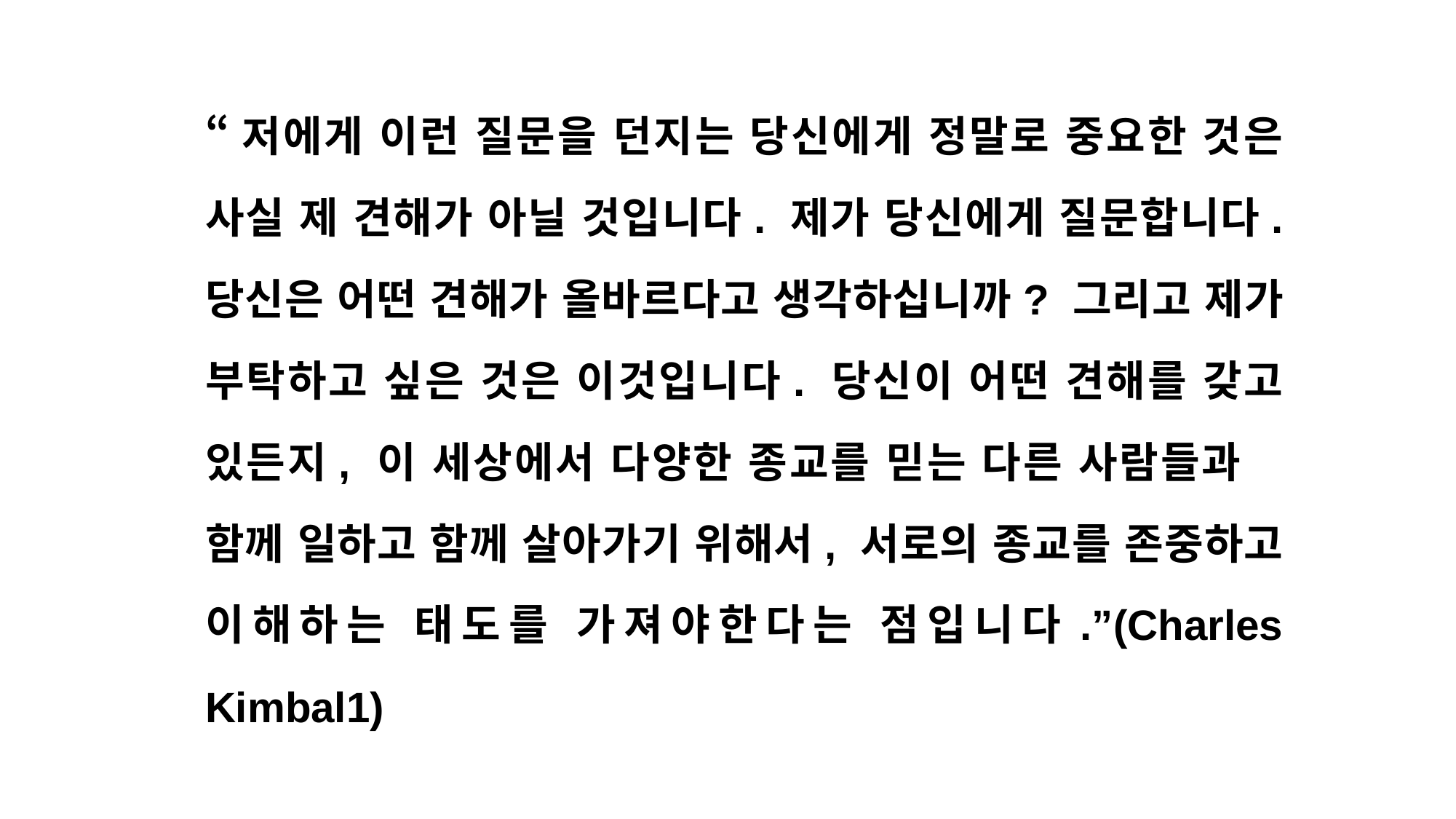

“저에게 이런 질문을 던지는 당신에게 정말로 중요한 것은 사실 제 견해가 아닐 것입니다. 제가 당신에게 질문합니다. 당신은 어떤 견해가 올바르다고 생각하십니까? 그리고 제가 부탁하고 싶은 것은 이것입니다. 당신이 어떤 견해를 갖고 있든지, 이 세상에서 다양한 종교를 믿는 다른 사람들과    함께 일하고 함께 살아가기 위해서, 서로의 종교를 존중하고 이해하는 태도를 가져야한다는 점입니다.”(Charles Kimbal1)